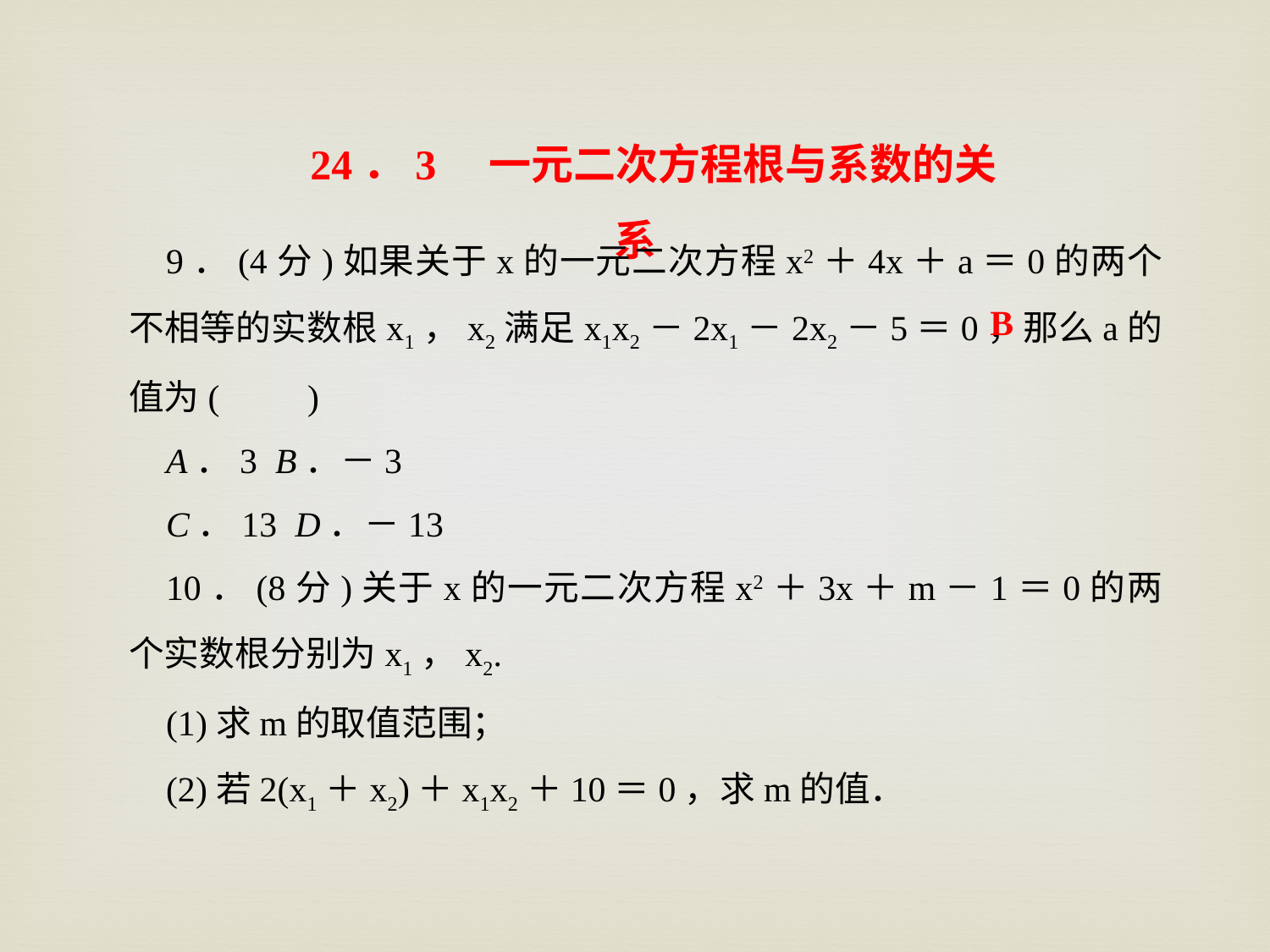

24．3　一元二次方程根与系数的关系
9．(4分)如果关于x的一元二次方程x2＋4x＋a＝0的两个不相等的实数根x1，x2满足x1x2－2x1－2x2－5＝0，那么a的值为(　　)
A．3  B．－3
C．13  D．－13
10．(8分)关于x的一元二次方程x2＋3x＋m－1＝0的两个实数根分别为x1，x2.
(1)求m的取值范围；
(2)若2(x1＋x2)＋x1x2＋10＝0，求m的值．
B